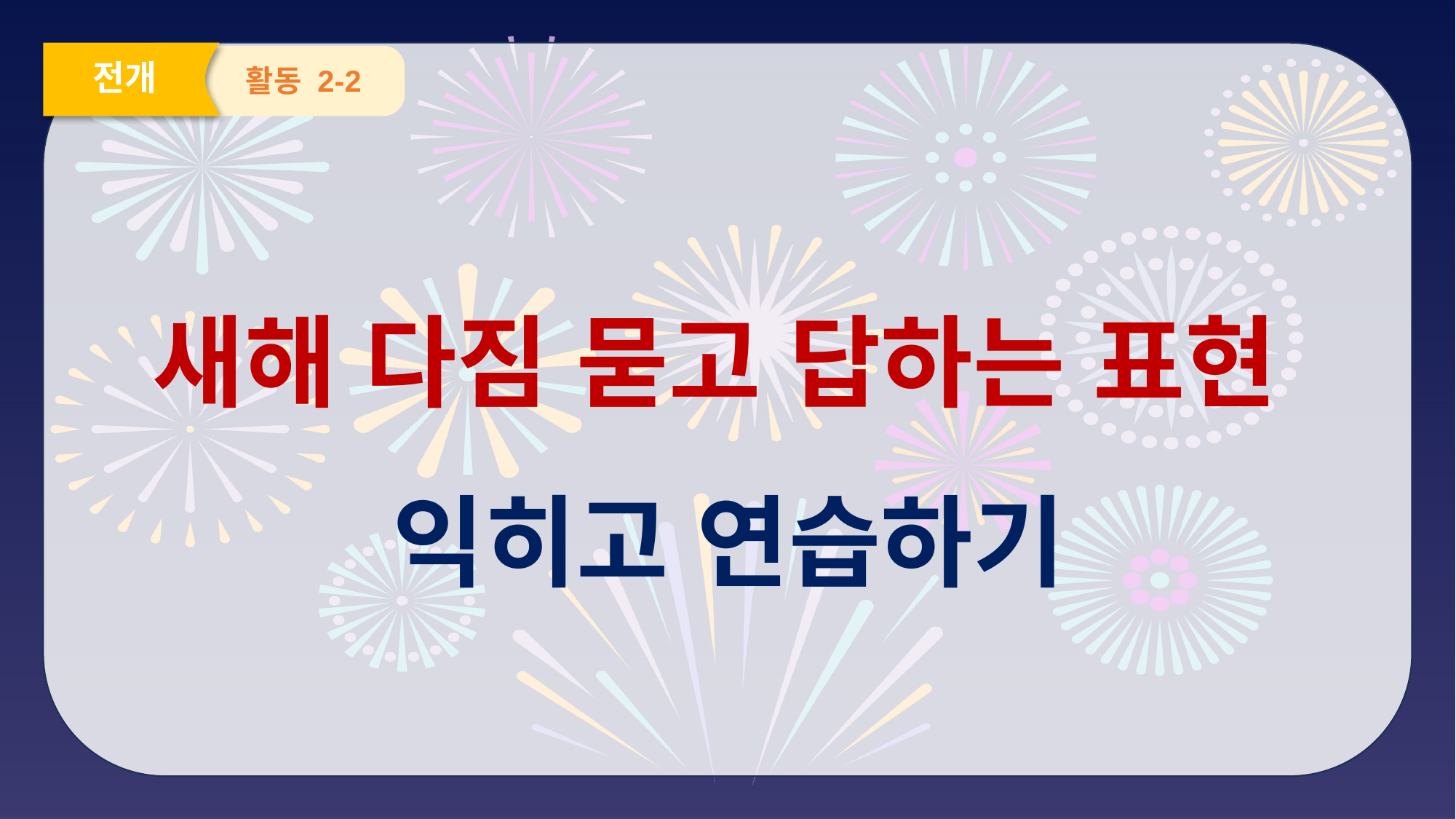

전개
활동 2-2
새해 다짐 묻고 답하는 표현
익히고 연습하기